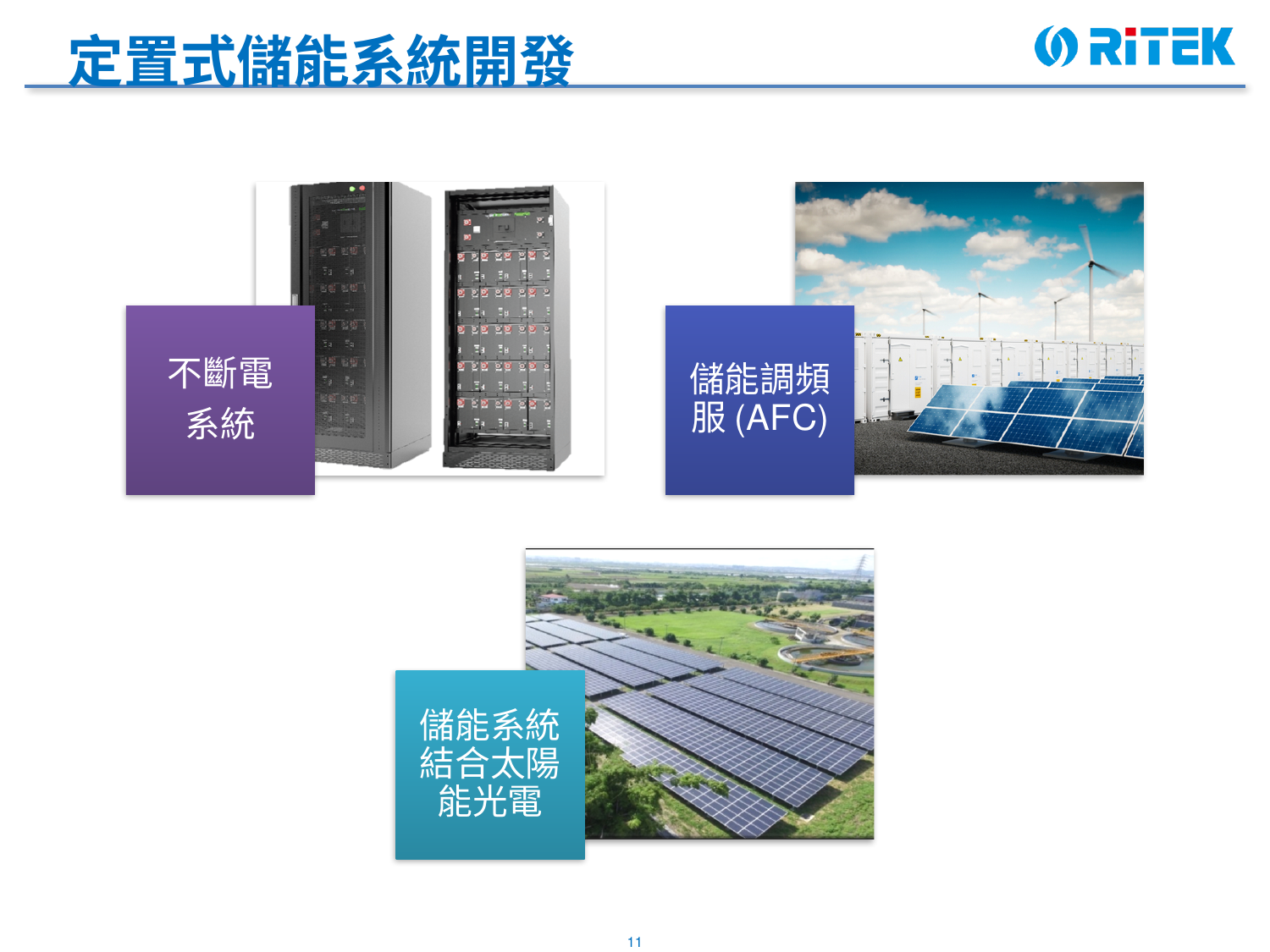

# 定置式儲能系統開發
不斷電
系統
儲能調頻服(AFC)
儲能系統結合太陽能光電
11